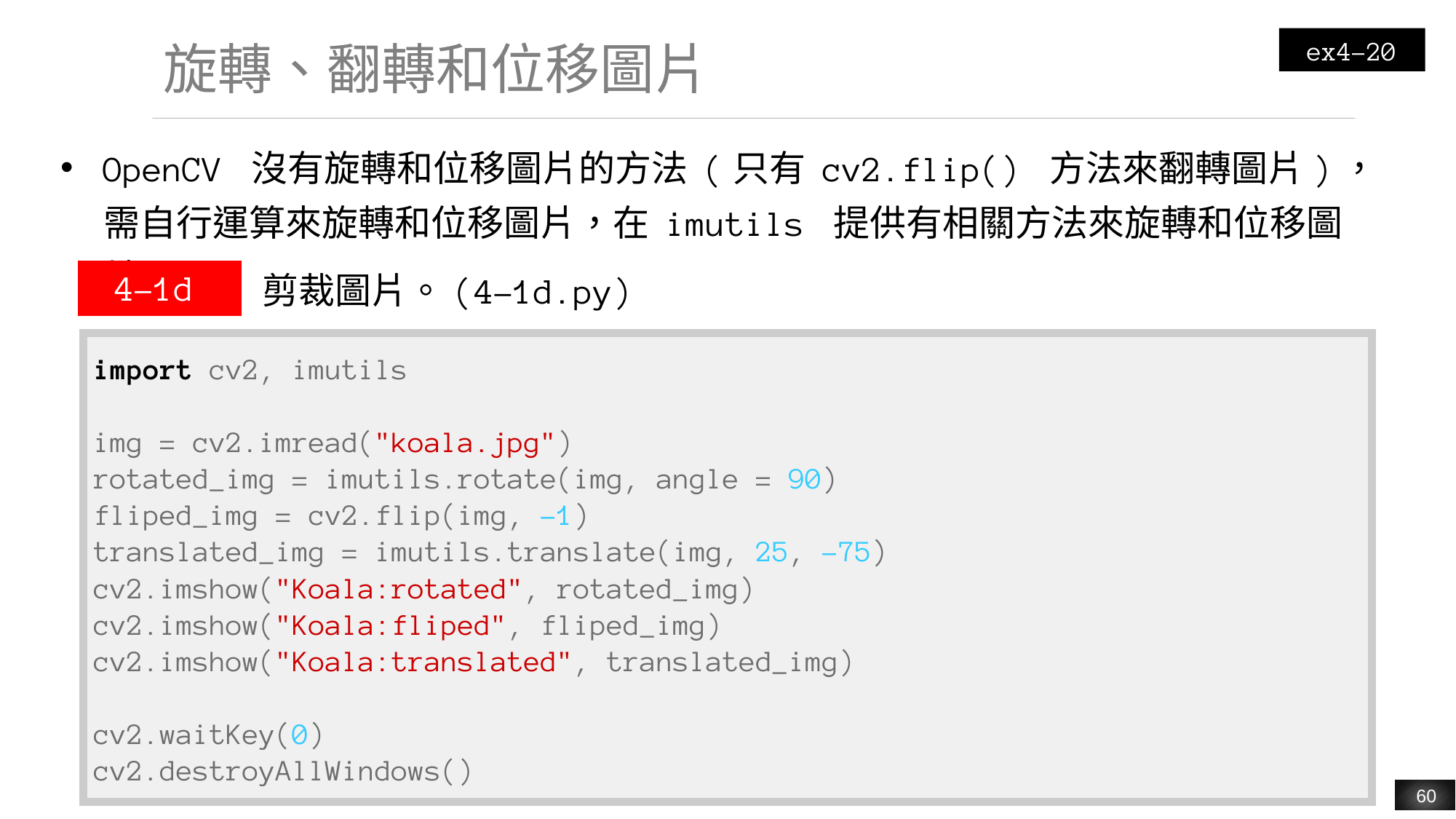

ex4-20
# 旋轉、翻轉和位移圖片
OpenCV 沒有旋轉和位移圖片的方法 (只有 cv2.flip() 方法來翻轉圖片)，需自行運算來旋轉和位移圖片，在 imutils 提供有相關方法來旋轉和位移圖片。
| 4-1d | 剪裁圖片。(4-1d.py) |
| --- | --- |
| import cv2, imutils img = cv2.imread("koala.jpg") rotated\_img = imutils.rotate(img, angle = 90) fliped\_img = cv2.flip(img, -1) translated\_img = imutils.translate(img, 25, -75) cv2.imshow("Koala:rotated", rotated\_img) cv2.imshow("Koala:fliped", fliped\_img) cv2.imshow("Koala:translated", translated\_img) cv2.waitKey(0) cv2.destroyAllWindows() |
| --- |